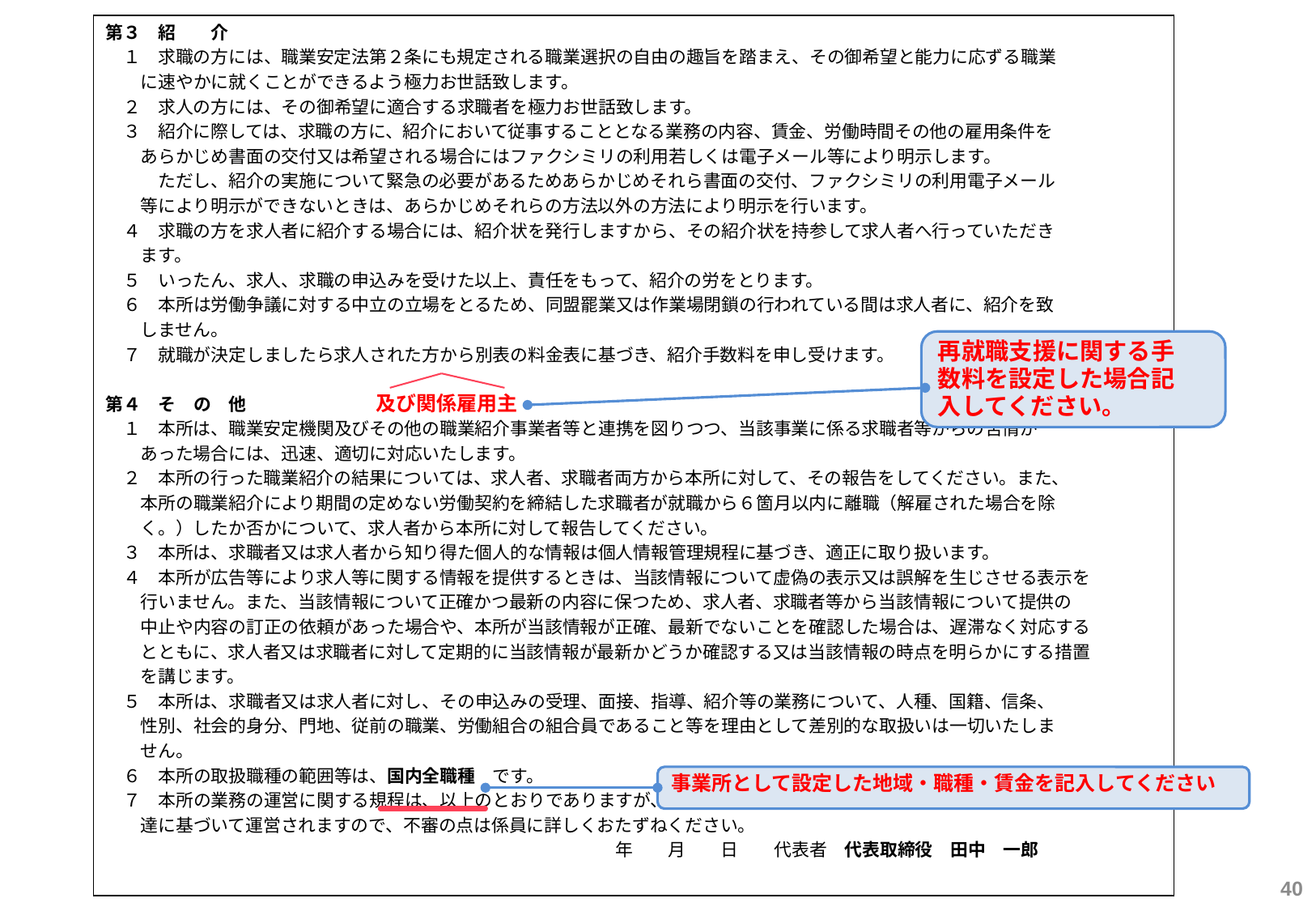

第３　紹　　介
　１　求職の方には、職業安定法第２条にも規定される職業選択の自由の趣旨を踏まえ、その御希望と能力に応ずる職業
　　に速やかに就くことができるよう極力お世話致します。
　２　求人の方には、その御希望に適合する求職者を極力お世話致します。
　３　紹介に際しては、求職の方に、紹介において従事することとなる業務の内容、賃金、労働時間その他の雇用条件を
　　あらかじめ書面の交付又は希望される場合にはファクシミリの利用若しくは電子メール等により明示します。
　　　ただし、紹介の実施について緊急の必要があるためあらかじめそれら書面の交付、ファクシミリの利用電子メール
　　等により明示ができないときは、あらかじめそれらの方法以外の方法により明示を行います。
　４　求職の方を求人者に紹介する場合には、紹介状を発行しますから、その紹介状を持参して求人者へ行っていただき
　　ます。
　５　いったん、求人、求職の申込みを受けた以上、責任をもって、紹介の労をとります。
　６　本所は労働争議に対する中立の立場をとるため、同盟罷業又は作業場閉鎖の行われている間は求人者に、紹介を致
　　しません。
　７　就職が決定しましたら求人された方から別表の料金表に基づき、紹介手数料を申し受けます。

第４　そ　の　他
　１　本所は、職業安定機関及びその他の職業紹介事業者等と連携を図りつつ、当該事業に係る求職者等からの苦情が
　　あった場合には、迅速、適切に対応いたします。
　２　本所の行った職業紹介の結果については、求人者、求職者両方から本所に対して、その報告をしてください。また、
　　本所の職業紹介により期間の定めない労働契約を締結した求職者が就職から６箇月以内に離職（解雇された場合を除
　　く。）したか否かについて、求人者から本所に対して報告してください。
　３　本所は、求職者又は求人者から知り得た個人的な情報は個人情報管理規程に基づき、適正に取り扱います。
　４　本所が広告等により求人等に関する情報を提供するときは、当該情報について虚偽の表示又は誤解を生じさせる表示を
　　行いません。また、当該情報について正確かつ最新の内容に保つため、求人者、求職者等から当該情報について提供の
　　中止や内容の訂正の依頼があった場合や、本所が当該情報が正確、最新でないことを確認した場合は、遅滞なく対応する
　　とともに、求人者又は求職者に対して定期的に当該情報が最新かどうか確認する又は当該情報の時点を明らかにする措置
　　を講じます。
　５　本所は、求職者又は求人者に対し、その申込みの受理、面接、指導、紹介等の業務について、人種、国籍、信条、
　　性別、社会的身分、門地、従前の職業、労働組合の組合員であること等を理由として差別的な取扱いは一切いたしま
　　せん。
　６　本所の取扱職種の範囲等は、国内全職種　です。
　７　本所の業務の運営に関する規程は、以上のとおりでありますが、本所の業務は、すべて職業安定法関係法令及び通
　　達に基づいて運営されますので、不審の点は係員に詳しくおたずねください。
　　　　　　　　　　　　　　　　　　　　　　年　　月　　日　　代表者　代表取締役　田中　一郎

再就職支援に関する手
数料を設定した場合記
入してください。
　及び関係雇用主
事業所として設定した地域・職種・賃金を記入してください
40